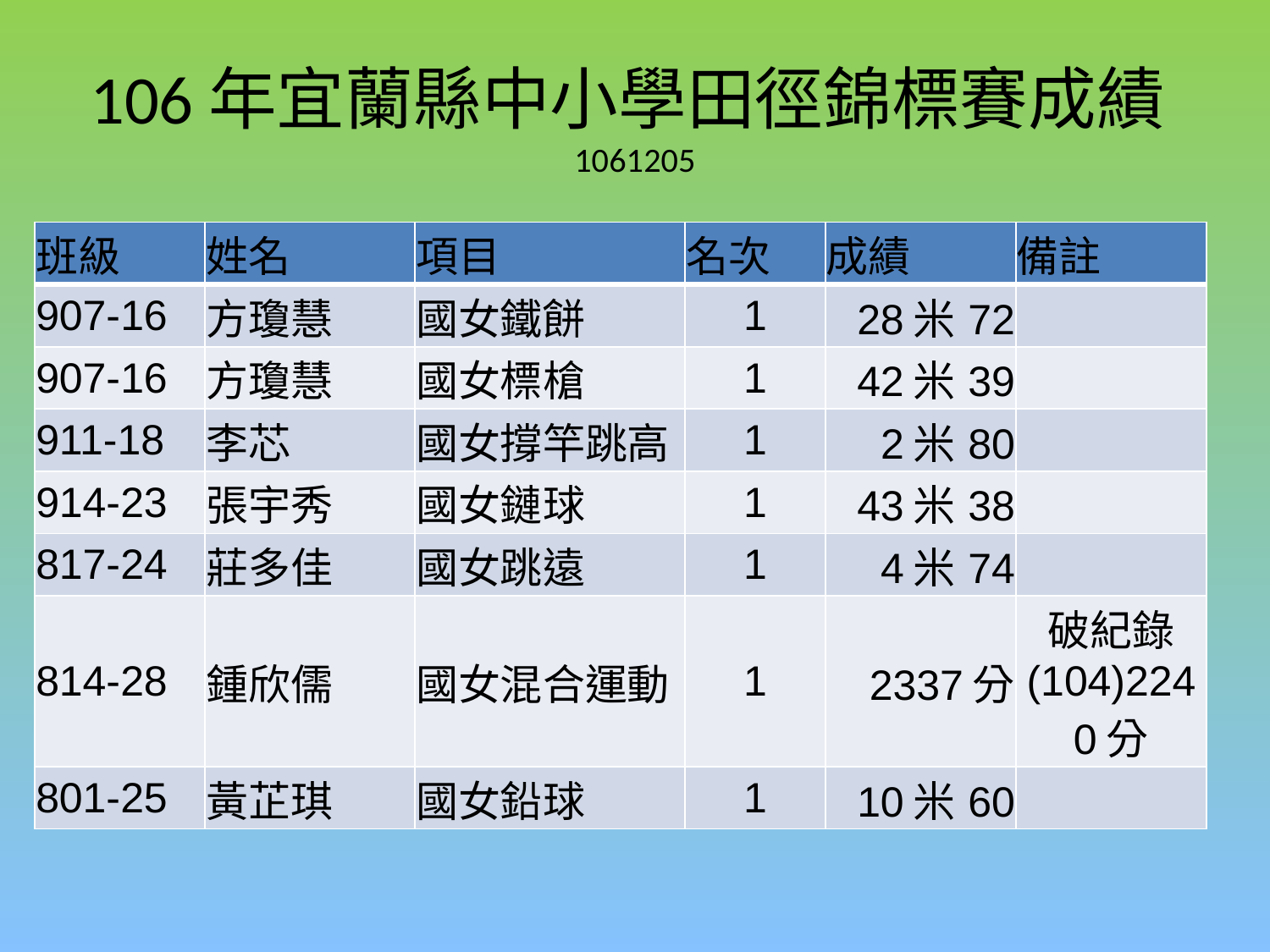

# 106年宜蘭縣中小學田徑錦標賽成績1061205
| 班級 | 姓名 | 項目 | 名次 | 成績 | 備註 |
| --- | --- | --- | --- | --- | --- |
| 907-16 | 方瓊慧 | 國女鐵餅 | 1 | 28米72 |  |
| 907-16 | 方瓊慧 | 國女標槍 | 1 | 42米39 |  |
| 911-18 | 李芯 | 國女撐竿跳高 | 1 | 2米80 |  |
| 914-23 | 張宇秀 | 國女鏈球 | 1 | 43米38 |  |
| 817-24 | 莊多佳 | 國女跳遠 | 1 | 4米74 |  |
| 814-28 | 鍾欣儒 | 國女混合運動 | 1 | 2337分 | 破紀錄 (104)2240分 |
| 801-25 | 黃芷琪 | 國女鉛球 | 1 | 10米60 |  |